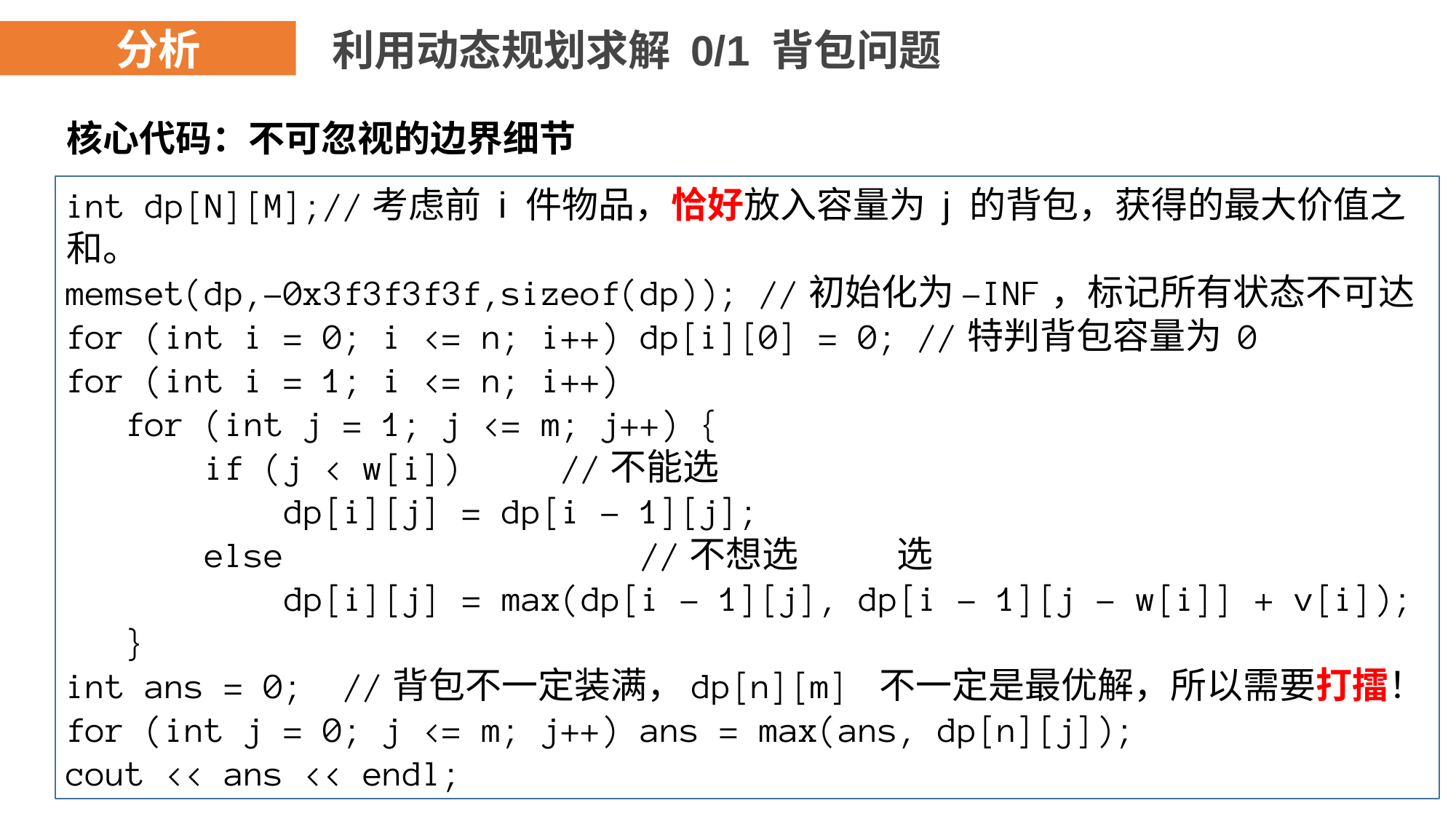

分析
利用动态规划求解 0/1 背包问题

核心代码：不可忽视的边界细节
int dp[N][M];//考虑前 i 件物品，恰好放入容量为 j 的背包，获得的最大价值之和。
memset(dp,-0x3f3f3f3f,sizeof(dp)); //初始化为-INF，标记所有状态不可达
for (int i = 0; i <= n; i++) dp[i][0] = 0; //特判背包容量为 0
for (int i = 1; i <= n; i++)
   for (int j = 1; j <= m; j++) {
       if (j < w[i])     //不能选
           dp[i][j] = dp[i - 1][j];
       else                  //不想选            选
		dp[i][j] = max(dp[i - 1][j], dp[i - 1][j - w[i]] + v[i]);
   }
int ans = 0;  //背包不一定装满，dp[n][m] 不一定是最优解，所以需要打擂！
for (int j = 0; j <= m; j++) ans = max(ans, dp[n][j]);
cout << ans << endl;